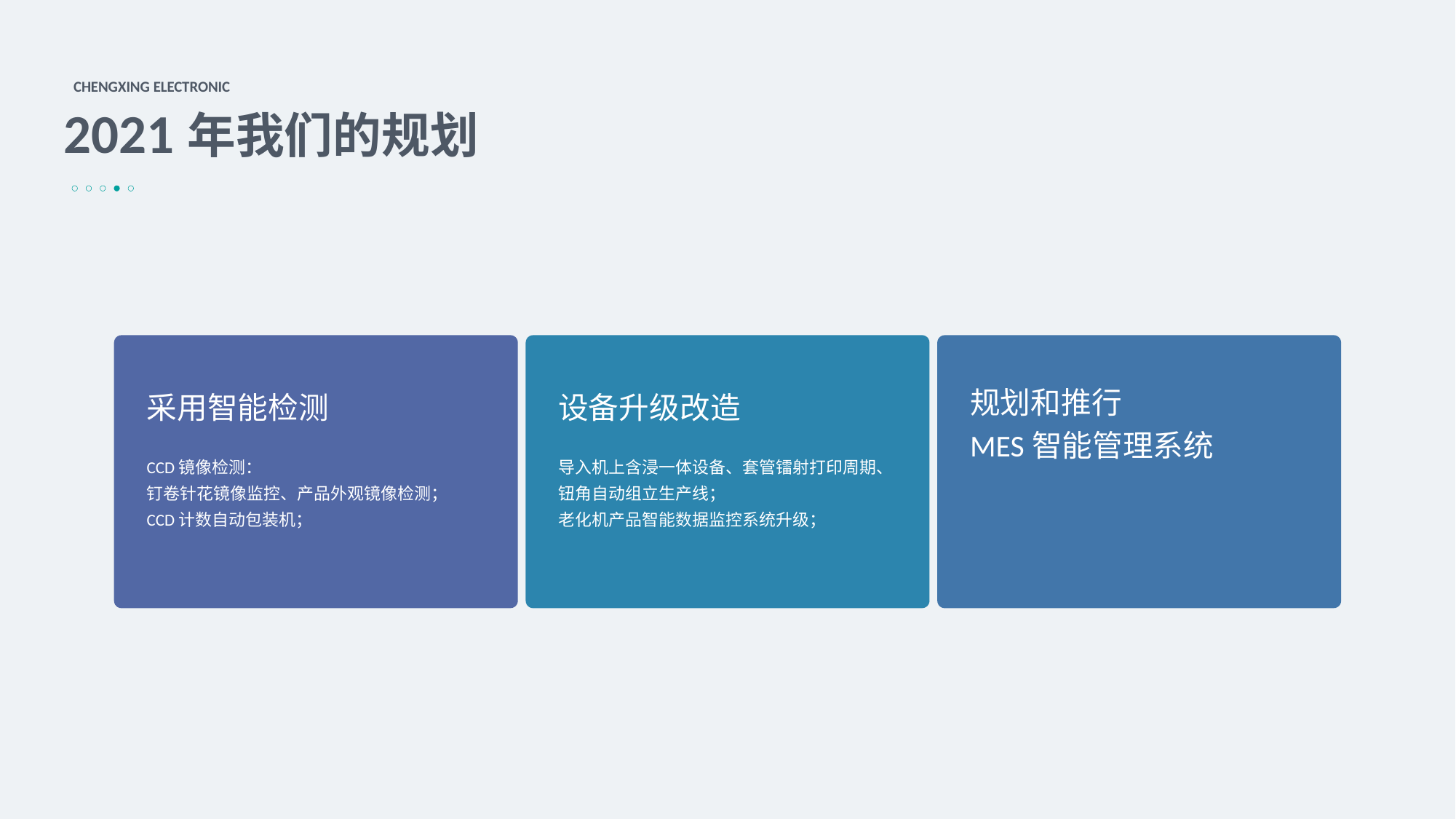

CHENGXING ELECTRONIC
2021年我们的规划

采用智能检测

CCD镜像检测：
钉卷针花镜像监控、产品外观镜像检测；
CCD计数自动包装机；
设备升级改造

导入机上含浸一体设备、套管镭射打印周期、钮角自动组立生产线；
老化机产品智能数据监控系统升级；
规划和推行
MES智能管理系统